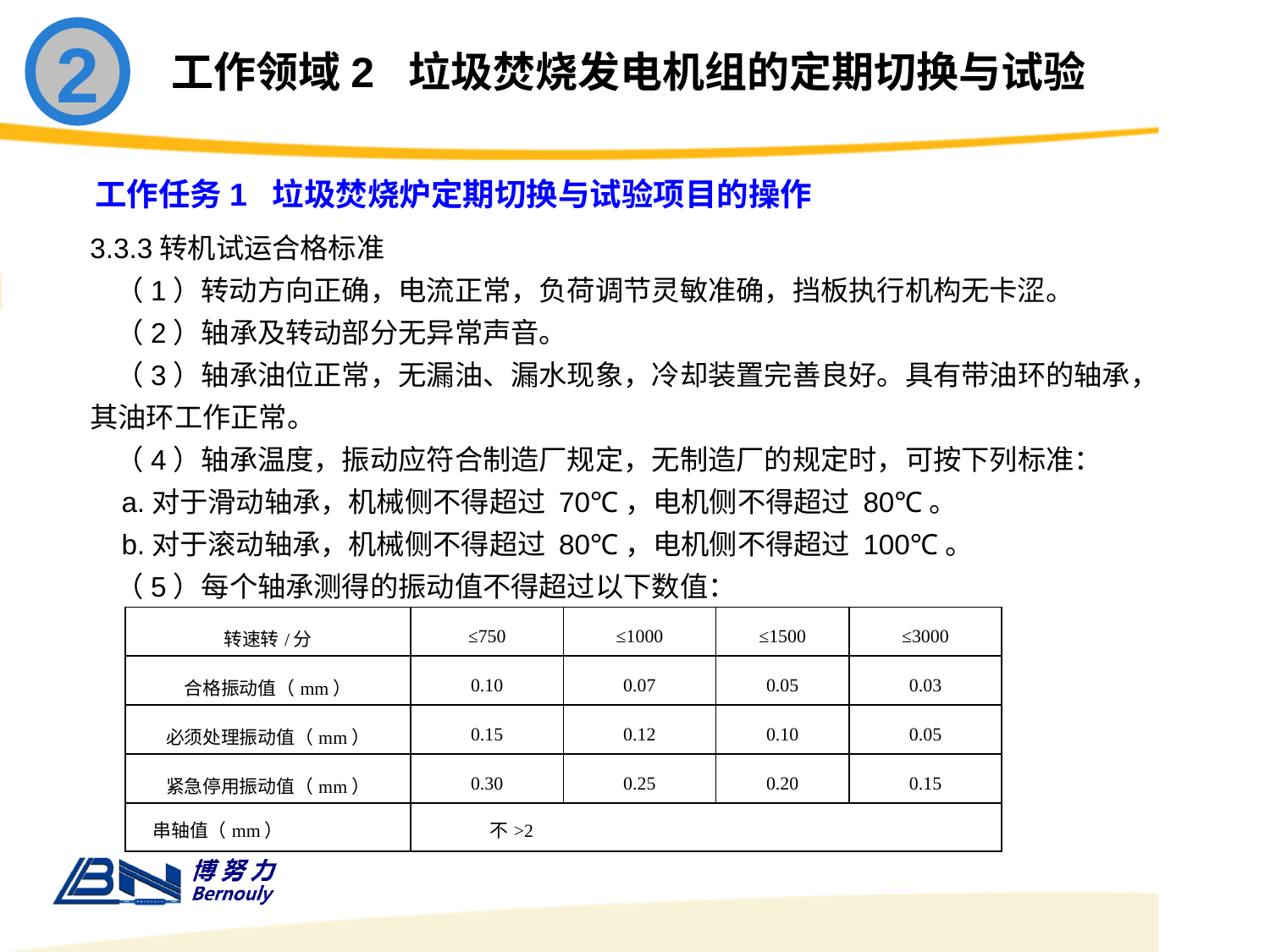

2
工作领域2  垃圾焚烧发电机组的定期切换与试验
工作任务1  垃圾焚烧炉定期切换与试验项目的操作
3.3.3转机试运合格标准
   （1）转动方向正确，电流正常，负荷调节灵敏准确，挡板执行机构无卡涩。
   （2）轴承及转动部分无异常声音。
   （3）轴承油位正常，无漏油、漏水现象，冷却装置完善良好。具有带油环的轴承，其油环工作正常。
   （4）轴承温度，振动应符合制造厂规定，无制造厂的规定时，可按下列标准：
    a.对于滑动轴承，机械侧不得超过 70℃，电机侧不得超过 80℃。
    b.对于滚动轴承，机械侧不得超过 80℃，电机侧不得超过 100℃。
   （5）每个轴承测得的振动值不得超过以下数值：
| 转速转/分 | ≤750 | ≤1000 | ≤1500 | ≤3000 |
| --- | --- | --- | --- | --- |
| 合格振动值（mm） | 0.10 | 0.07 | 0.05 | 0.03 |
| 必须处理振动值（mm） | 0.15 | 0.12 | 0.10 | 0.05 |
| 紧急停用振动值（mm） | 0.30 | 0.25 | 0.20 | 0.15 |
| 串轴值（mm） | 不>2 |  |  |  |